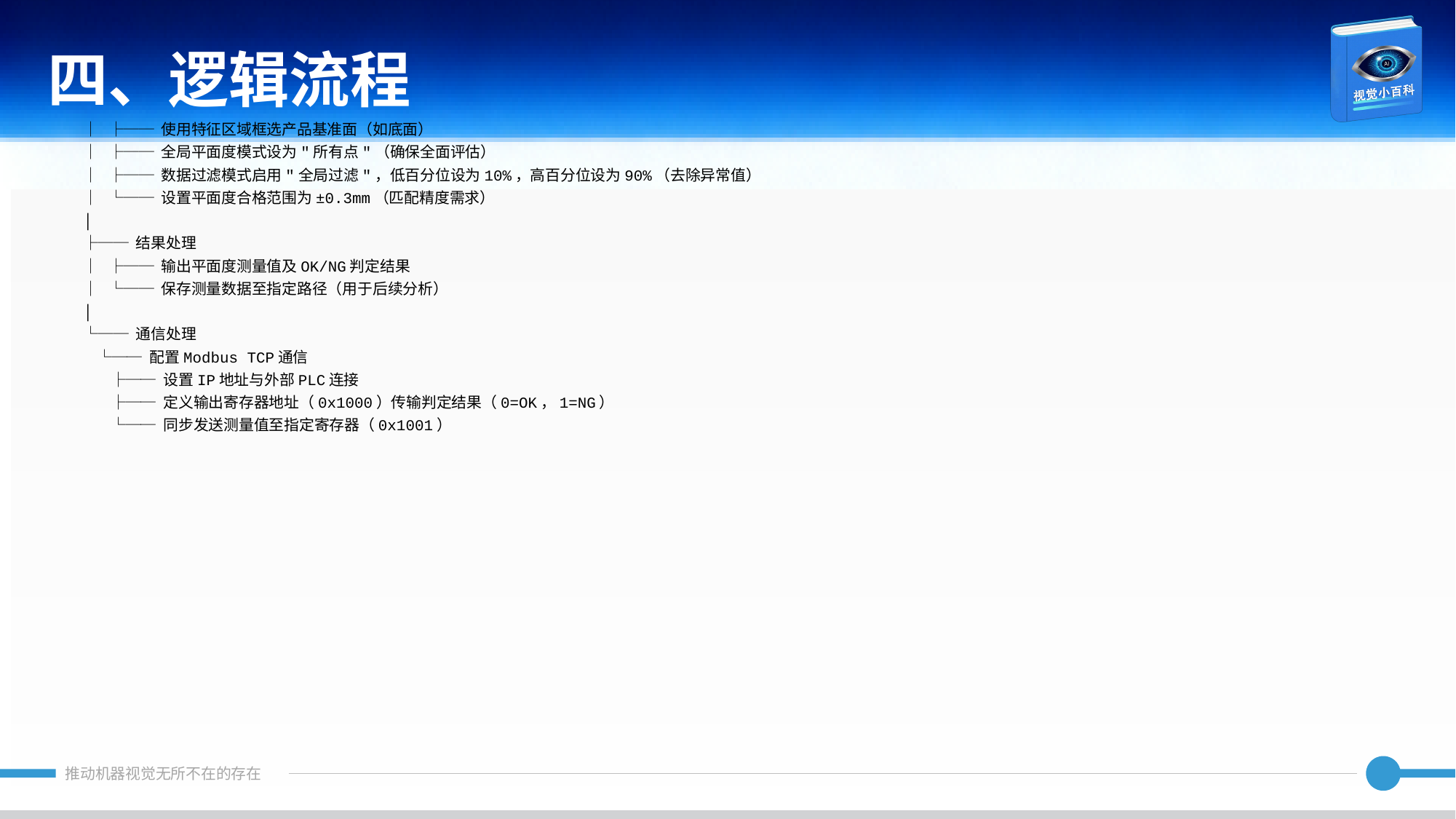

四、逻辑流程

│   ├── 使用特征区域框选产品基准面（如底面）
│   ├── 全局平面度模式设为"所有点"（确保全面评估）
│   ├── 数据过滤模式启用"全局过滤"，低百分位设为10%，高百分位设为90%（去除异常值）
│   └── 设置平面度合格范围为±0.3mm（匹配精度需求）
│
├── 结果处理
│   ├── 输出平面度测量值及OK/NG判定结果
│   └── 保存测量数据至指定路径（用于后续分析）
│
└── 通信处理
    └── 配置Modbus TCP通信
        ├── 设置IP地址与外部PLC连接
        ├── 定义输出寄存器地址（0x1000）传输判定结果（0=OK，1=NG）
        └── 同步发送测量值至指定寄存器（0x1001）
9